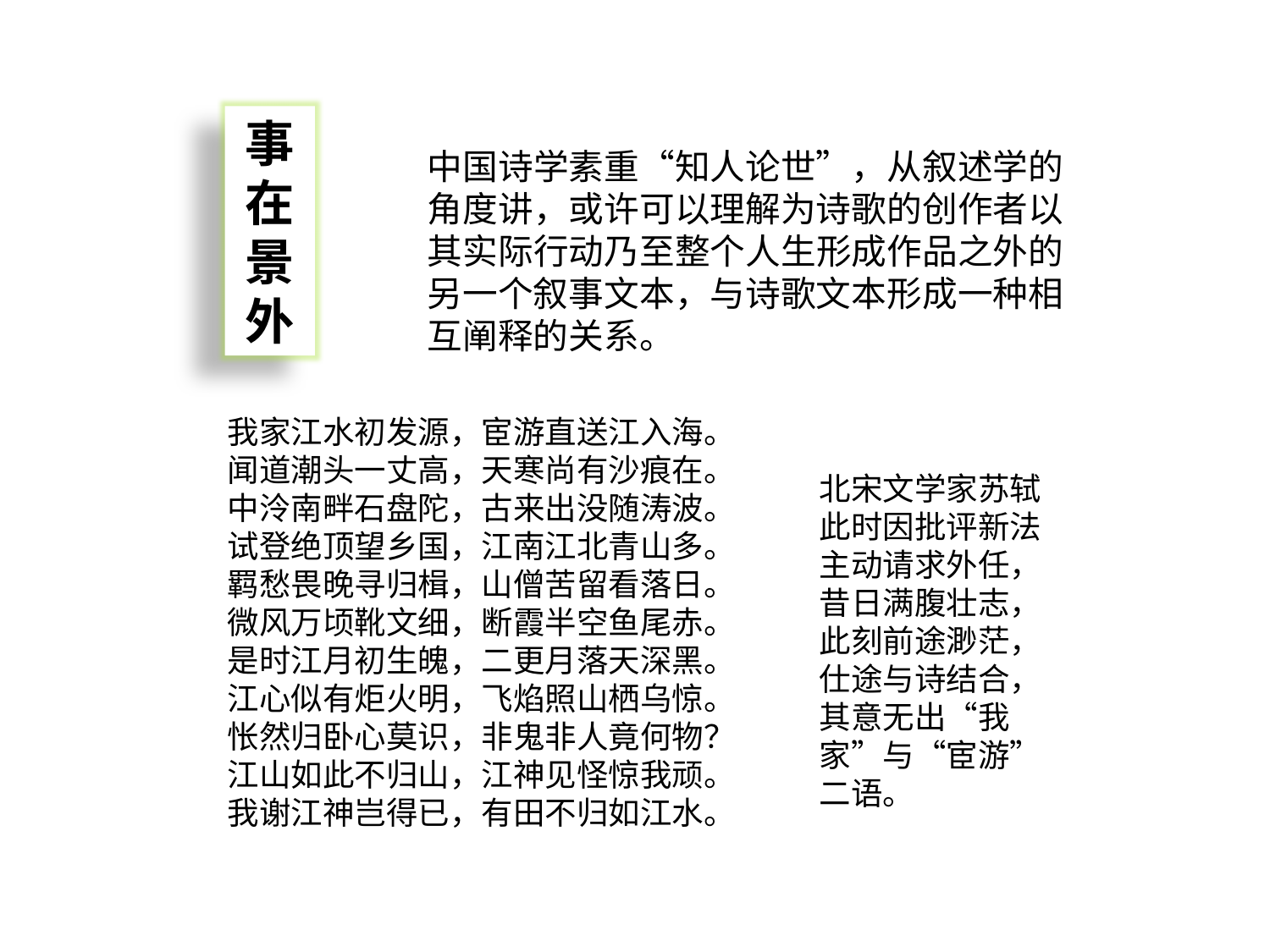

事在景外
中国诗学素重“知人论世”，从叙述学的角度讲，或许可以理解为诗歌的创作者以其实际行动乃至整个人生形成作品之外的另一个叙事文本，与诗歌文本形成一种相互阐释的关系。
我家江水初发源，宦游直送江入海。
闻道潮头一丈高，天寒尚有沙痕在。
中泠南畔石盘陀，古来出没随涛波。
试登绝顶望乡国，江南江北青山多。
羁愁畏晚寻归楫，山僧苦留看落日。
微风万顷靴文细，断霞半空鱼尾赤。
是时江月初生魄，二更月落天深黑。
江心似有炬火明，飞焰照山栖乌惊。
怅然归卧心莫识，非鬼非人竟何物？
江山如此不归山，江神见怪惊我顽。
我谢江神岂得已，有田不归如江水。
北宋文学家苏轼此时因批评新法主动请求外任，昔日满腹壮志，此刻前途渺茫，仕途与诗结合，其意无出“我家”与“宦游”二语。

44